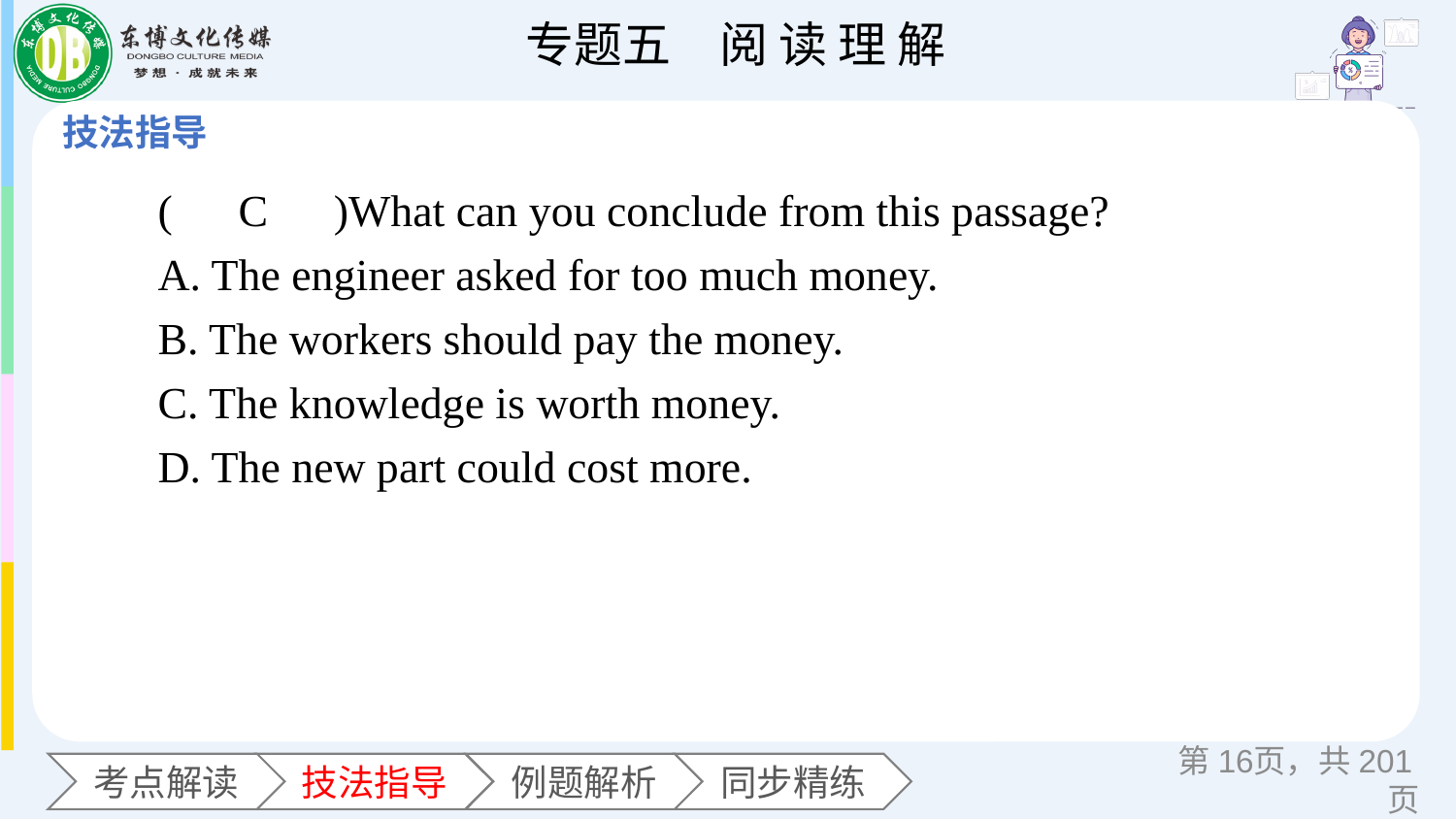

(　C　)What can you conclude from this passage?
A. The engineer asked for too much money.
B. The workers should pay the money.
C. The knowledge is worth money.
D. The new part could cost more.
第16页，共201页